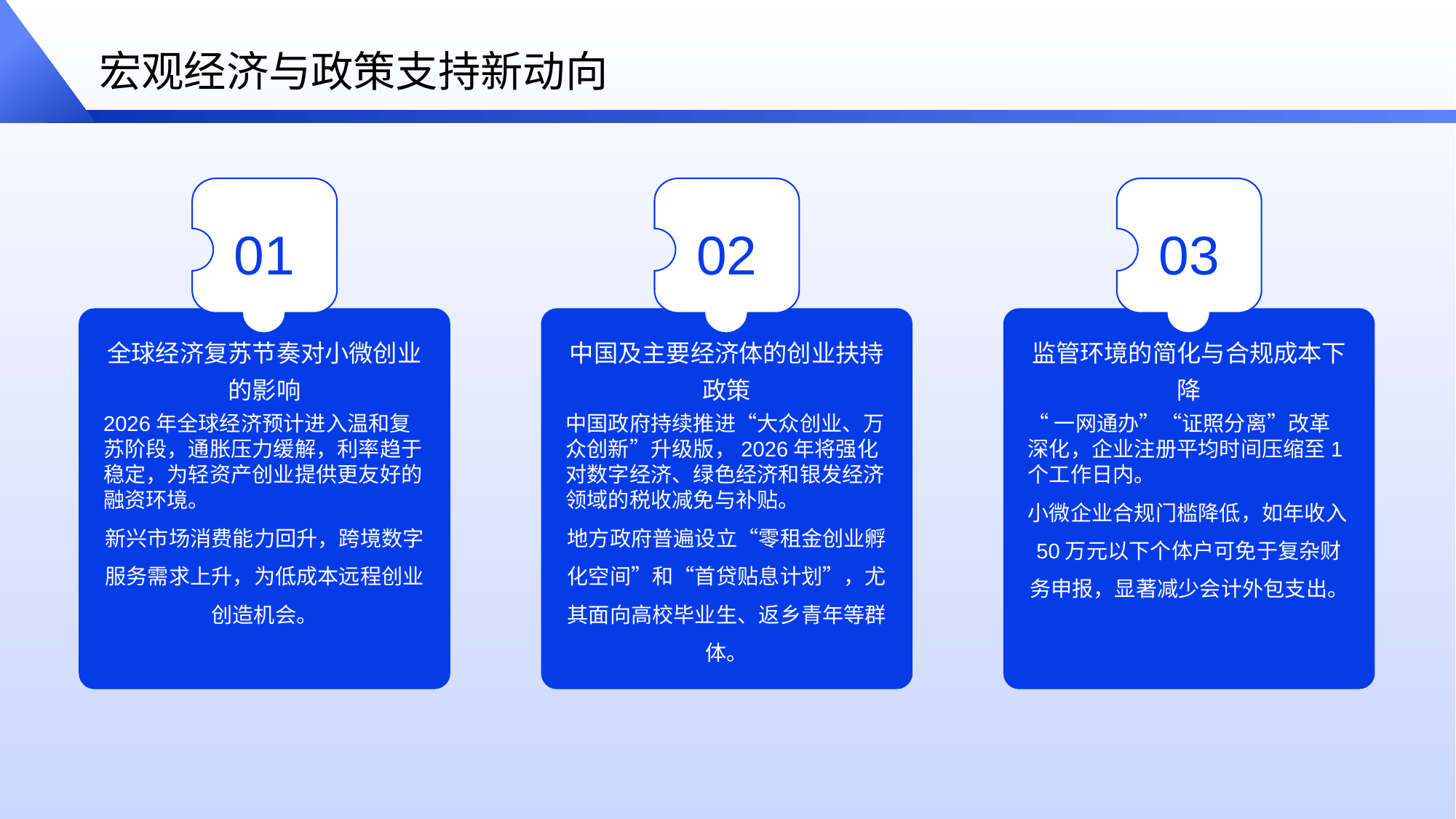

宏观经济与政策支持新动向

01
02
03

全球经济复苏节奏对小微创业的影响
中国及主要经济体的创业扶持政策
监管环境的简化与合规成本下降
2026年全球经济预计进入温和复苏阶段，通胀压力缓解，利率趋于稳定，为轻资产创业提供更友好的融资环境。
新兴市场消费能力回升，跨境数字服务需求上升，为低成本远程创业创造机会。
中国政府持续推进“大众创业、万众创新”升级版，2026年将强化对数字经济、绿色经济和银发经济领域的税收减免与补贴。
地方政府普遍设立“零租金创业孵化空间”和“首贷贴息计划”，尤其面向高校毕业生、返乡青年等群体。
“一网通办”“证照分离”改革深化，企业注册平均时间压缩至1个工作日内。
小微企业合规门槛降低，如年收入50万元以下个体户可免于复杂财务申报，显著减少会计外包支出。